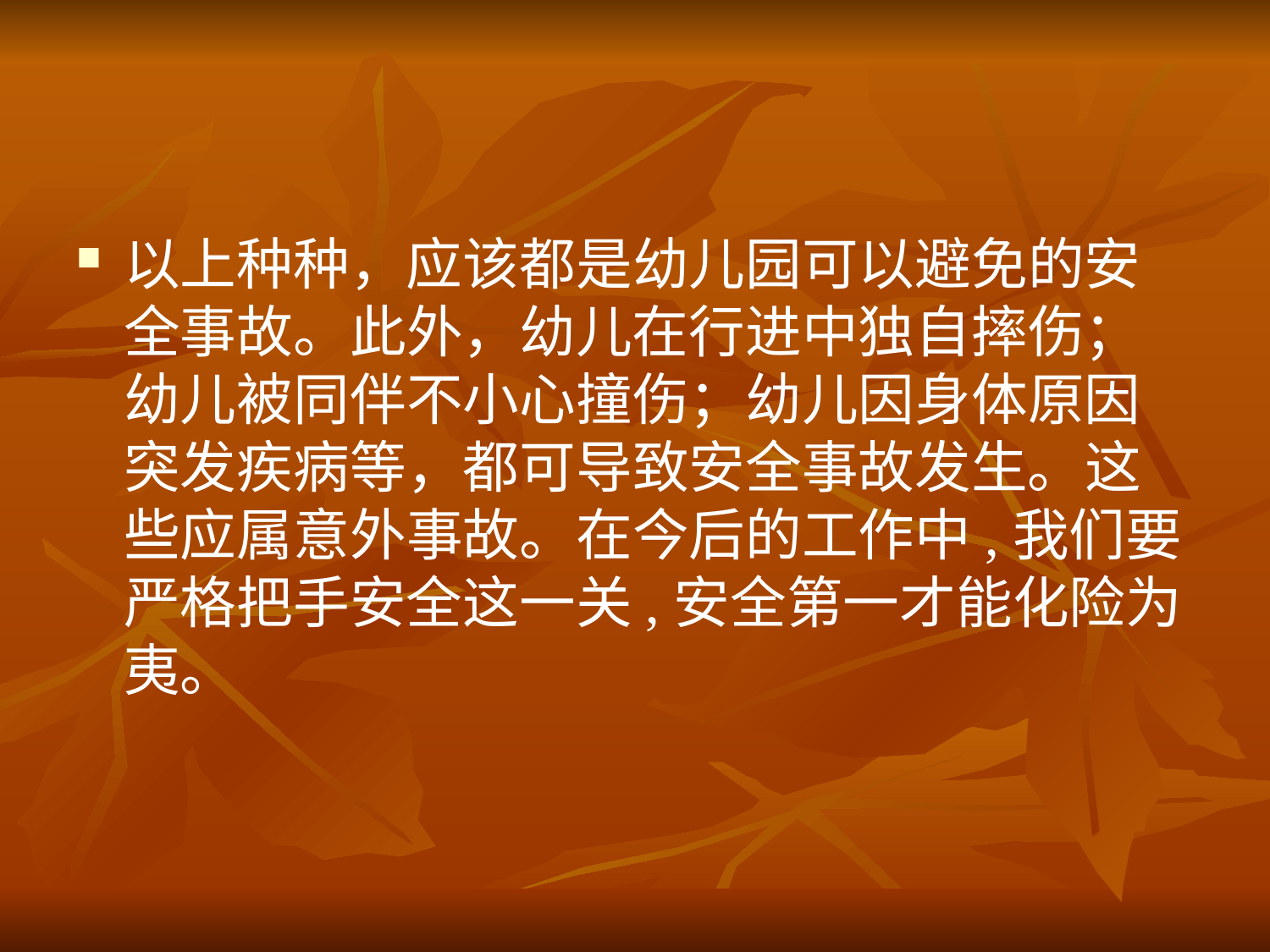

#
以上种种，应该都是幼儿园可以避免的安全事故。此外，幼儿在行进中独自摔伤；幼儿被同伴不小心撞伤；幼儿因身体原因突发疾病等，都可导致安全事故发生。这些应属意外事故。在今后的工作中,我们要严格把手安全这一关,安全第一才能化险为夷。